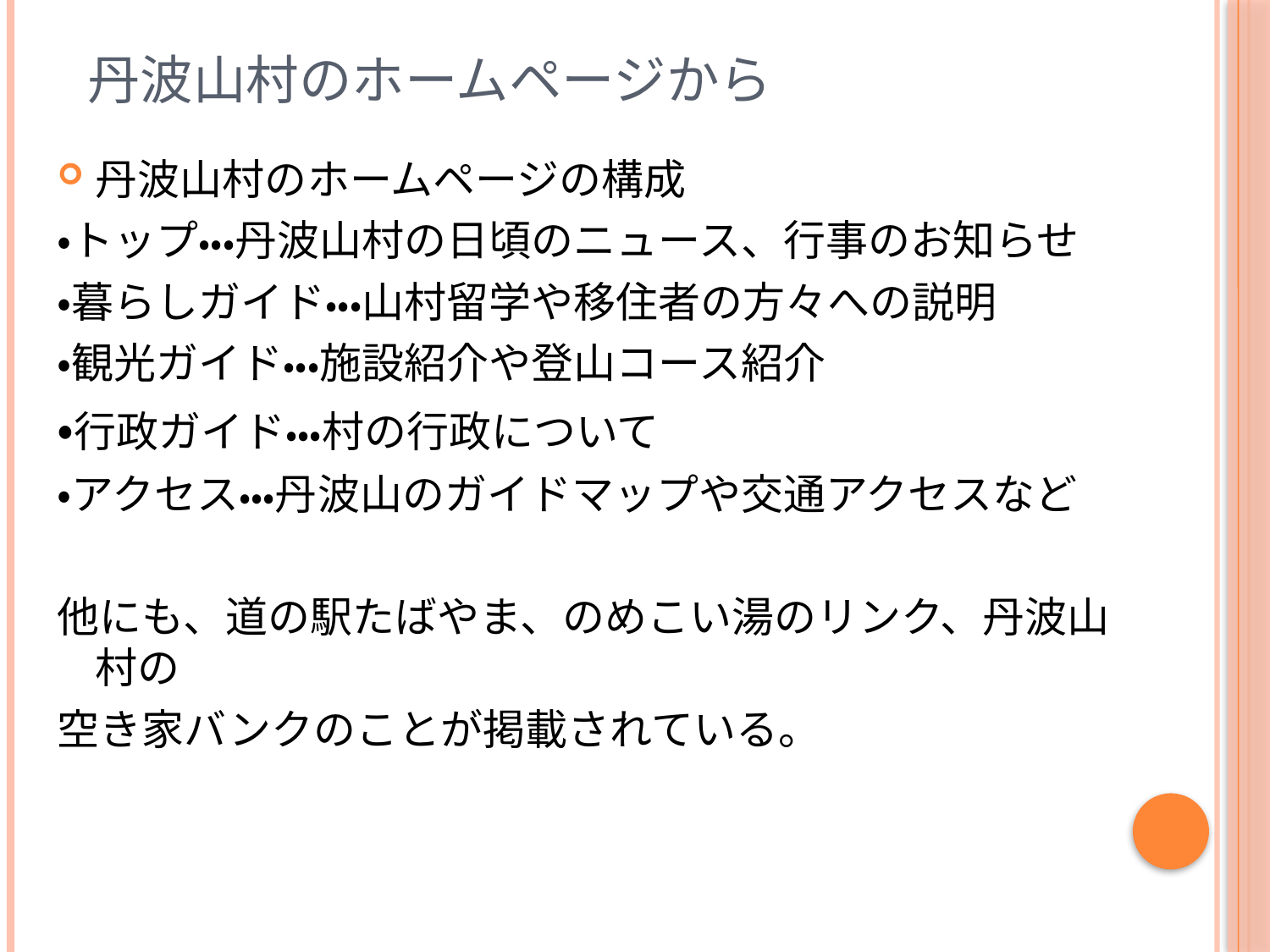

# 丹波山村のホームページから
丹波山村のホームページの構成
・トップ・・・丹波山村の日頃のニュース、行事のお知らせ
・暮らしガイド・・・山村留学や移住者の方々への説明
・観光ガイド・・・施設紹介や登山コース紹介
・行政ガイド・・・村の行政について
・アクセス・・・丹波山のガイドマップや交通アクセスなど

他にも、道の駅たばやま、のめこい湯のリンク、丹波山村の
空き家バンクのことが掲載されている。